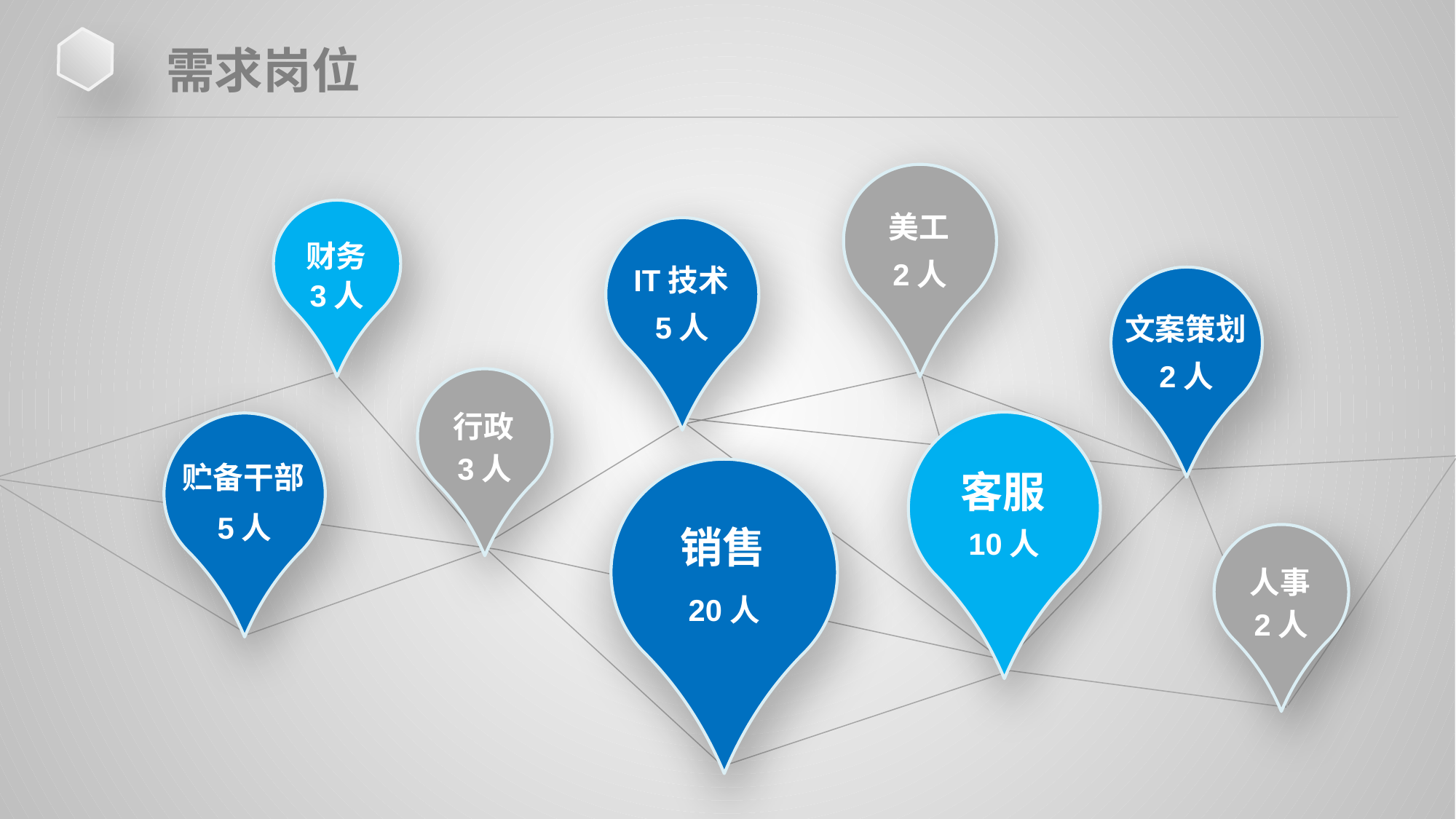

需求岗位

美工
2人

财务
3人

IT技术
5人

文案策划
2人

行政
3人

客服
10人

贮备干部
5人

销售
20人

人事
2人